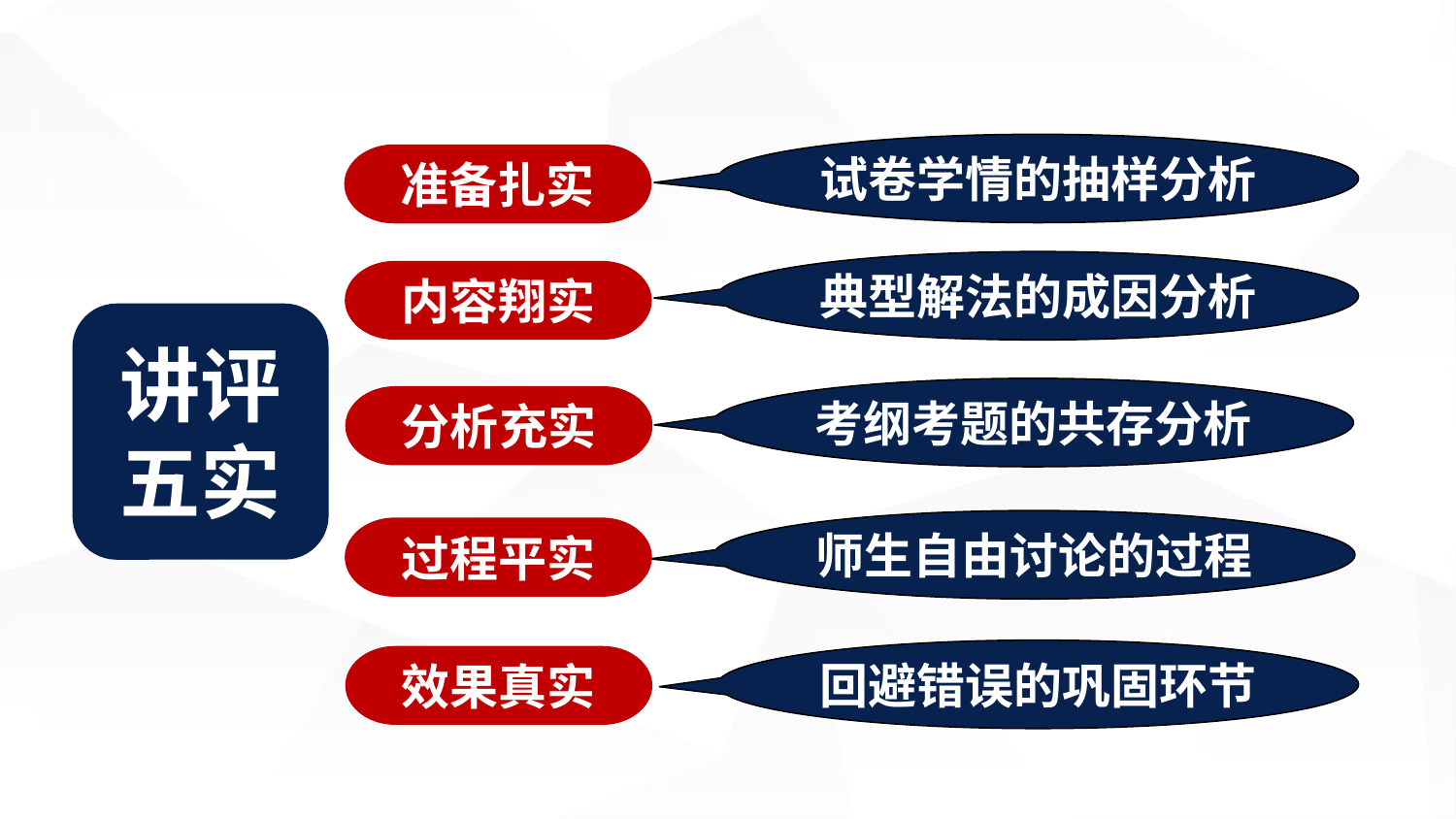

试卷学情的抽样分析
准备扎实
典型解法的成因分析
内容翔实
讲评
五实
考纲考题的共存分析
分析充实
师生自由讨论的过程
过程平实
回避错误的巩固环节
效果真实